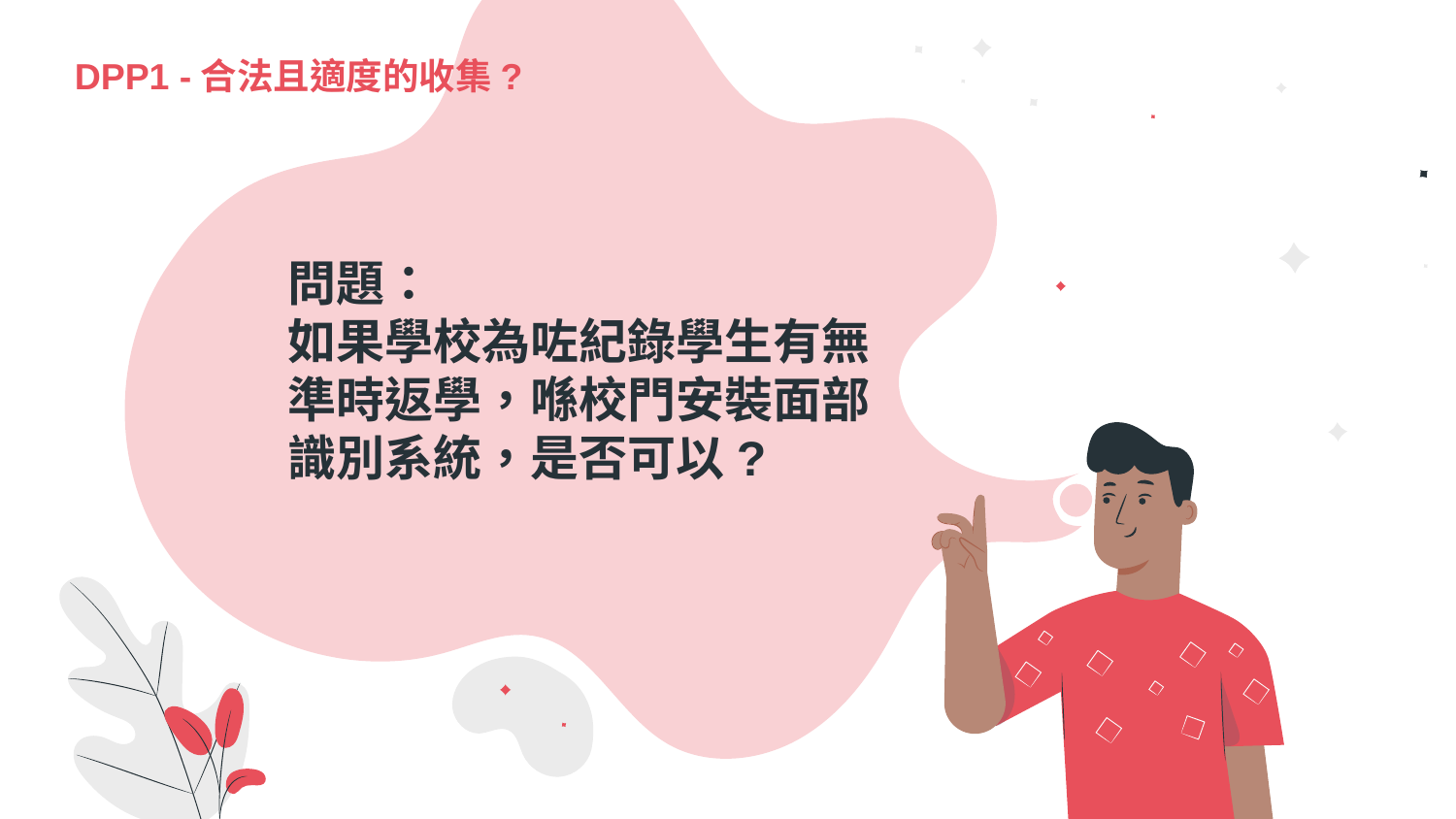

# DPP1 -合法且適度的收集?

問題：
如果學校為咗紀錄學生有無準時返學，喺校門安裝面部識別系統，是否可以?